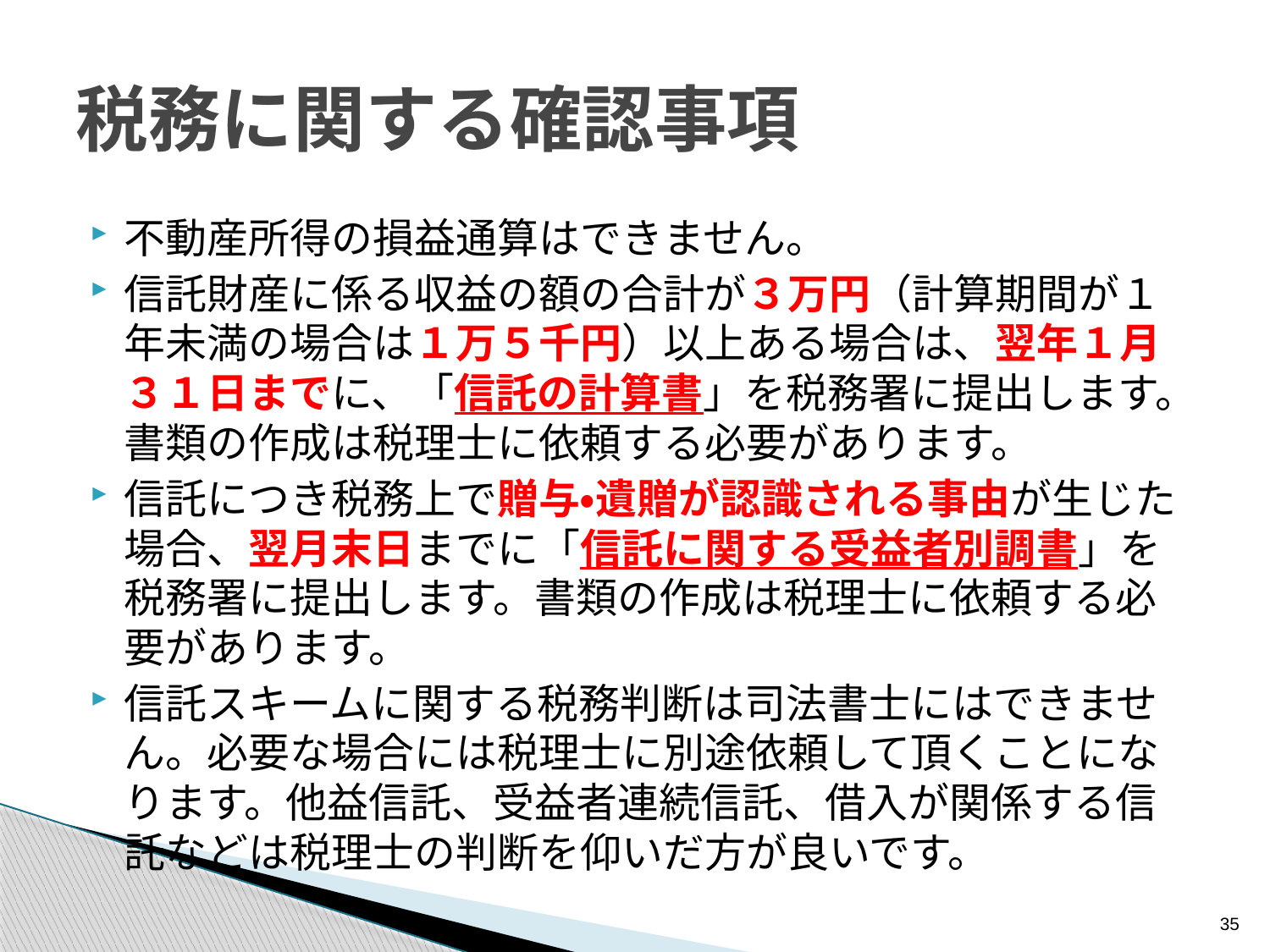

# 税務に関する確認事項
不動産所得の損益通算はできません。
信託財産に係る収益の額の合計が３万円（計算期間が１年未満の場合は１万５千円）以上ある場合は、翌年１月３１日までに、「信託の計算書」を税務署に提出します。書類の作成は税理士に依頼する必要があります。
信託につき税務上で贈与・遺贈が認識される事由が生じた場合、翌月末日までに「信託に関する受益者別調書」を税務署に提出します。書類の作成は税理士に依頼する必要があります。
信託スキームに関する税務判断は司法書士にはできません。必要な場合には税理士に別途依頼して頂くことになります。他益信託、受益者連続信託、借入が関係する信託などは税理士の判断を仰いだ方が良いです。

35